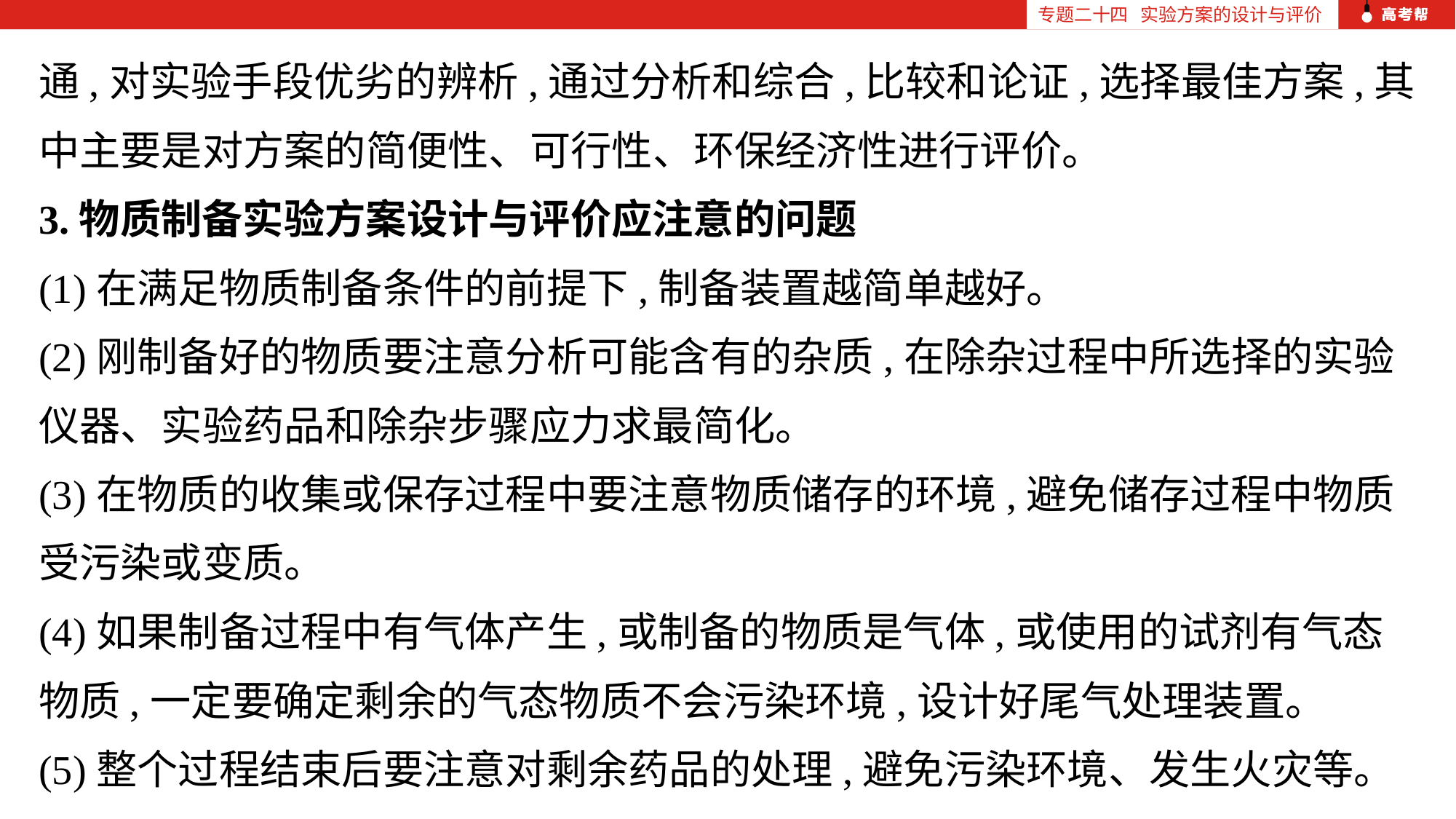

专题二十四   实验方案的设计与评价

通,对实验手段优劣的辨析,通过分析和综合,比较和论证,选择最佳方案,其中主要是对方案的简便性、可行性、环保经济性进行评价。
3.物质制备实验方案设计与评价应注意的问题
(1)在满足物质制备条件的前提下,制备装置越简单越好。
(2)刚制备好的物质要注意分析可能含有的杂质,在除杂过程中所选择的实验仪器、实验药品和除杂步骤应力求最简化。
(3)在物质的收集或保存过程中要注意物质储存的环境,避免储存过程中物质受污染或变质。
(4)如果制备过程中有气体产生,或制备的物质是气体,或使用的试剂有气态物质,一定要确定剩余的气态物质不会污染环境,设计好尾气处理装置。
(5)整个过程结束后要注意对剩余药品的处理,避免污染环境、发生火灾等。